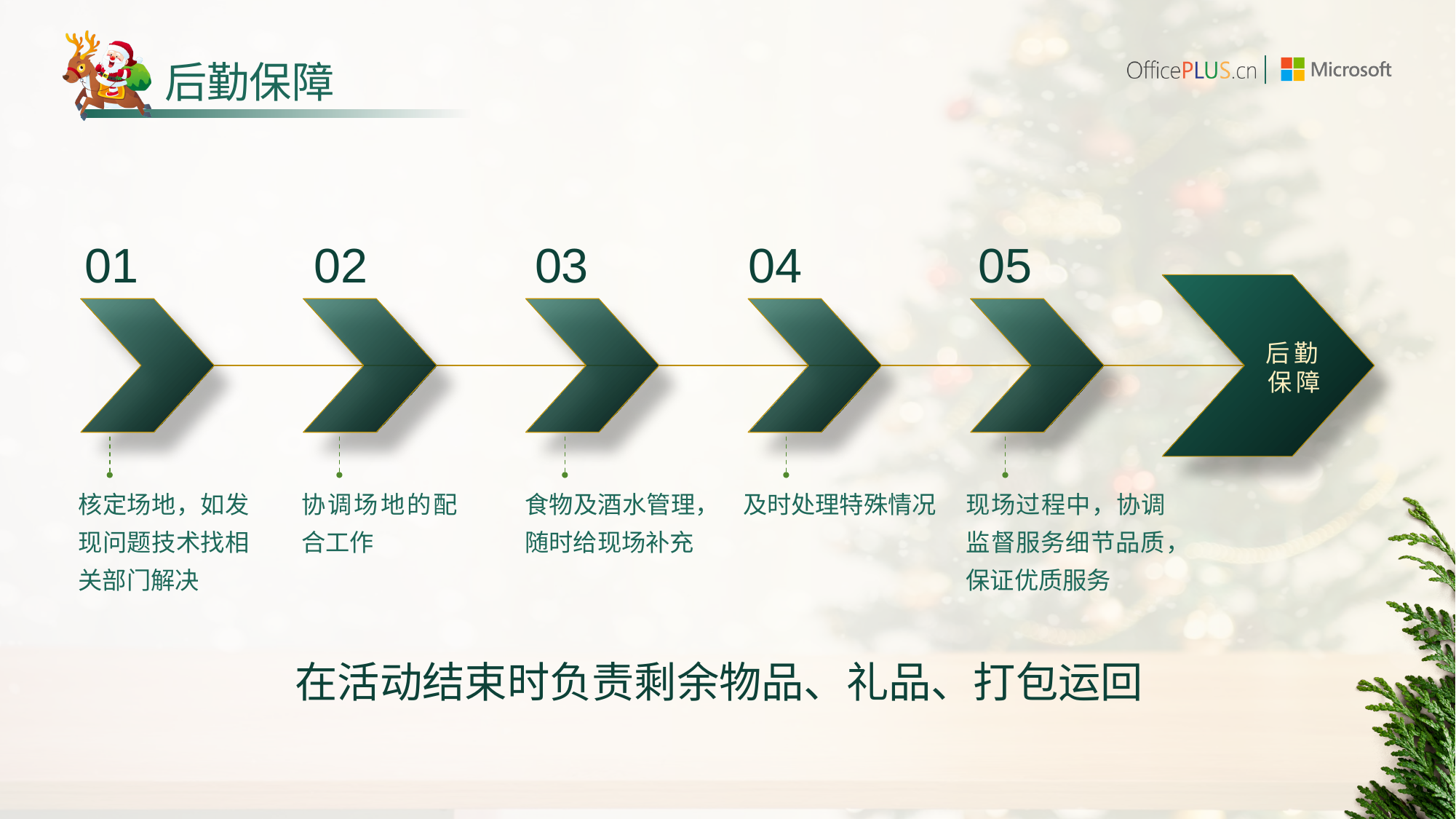

# 后勤保障
01
02
03
04
05

后勤保障

核定场地，如发现问题技术找相关部门解决
协调场地的配合工作
食物及酒水管理，随时给现场补充
及时处理特殊情况
现场过程中，协调监督服务细节品质，保证优质服务
在活动结束时负责剩余物品、礼品、打包运回